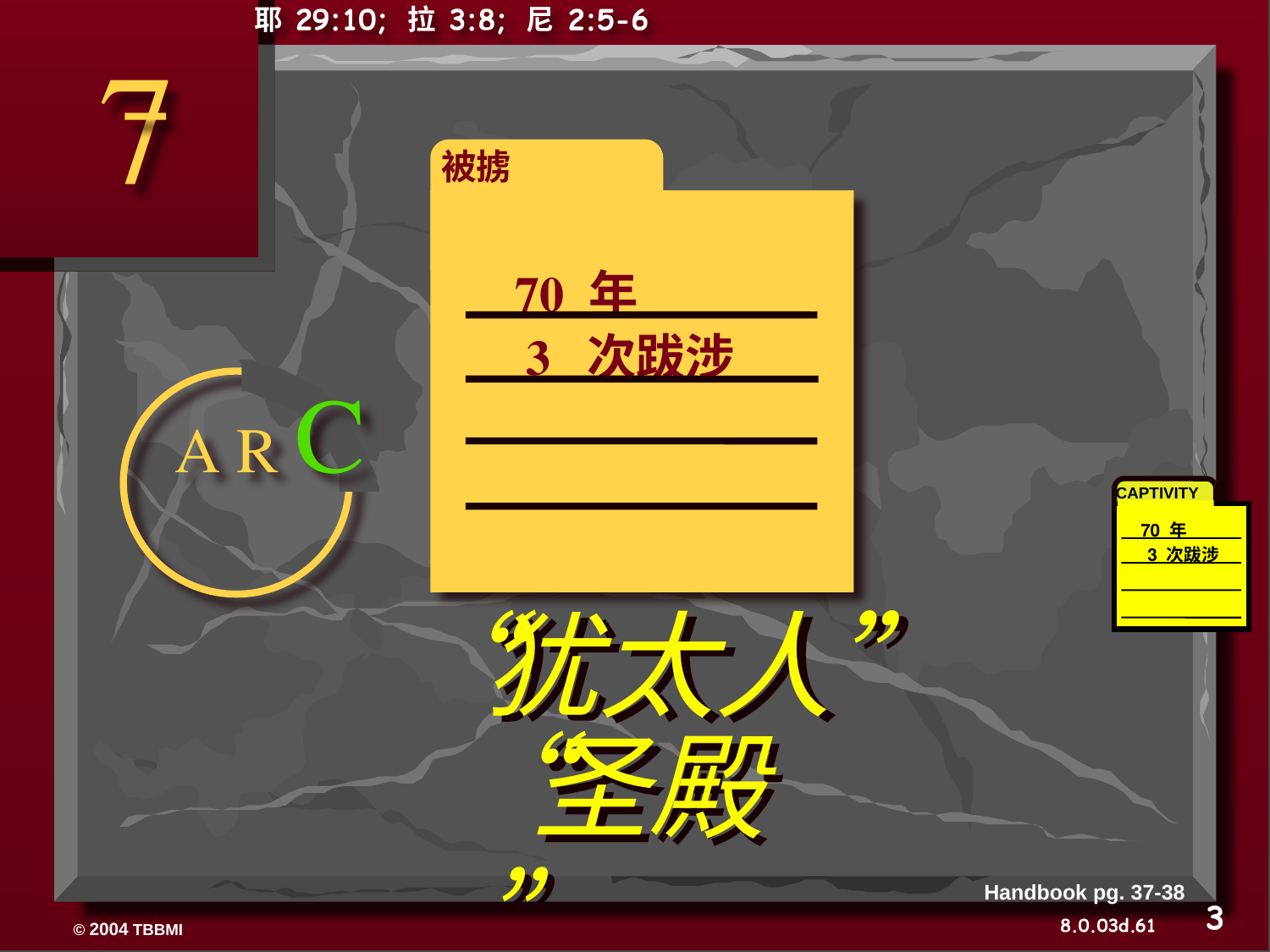

耶 29:10; 拉 3:8; 尼 2:5-6

7

被掳

70 年
“Jews” “Synagogue”

3  次跋涉

A R C

CAPTIVITY

70 年
3 次跋涉

“犹太人”
“犹太人”
“圣殿 ”
“圣殿 ”

Handbook pg. 37-38
3
61